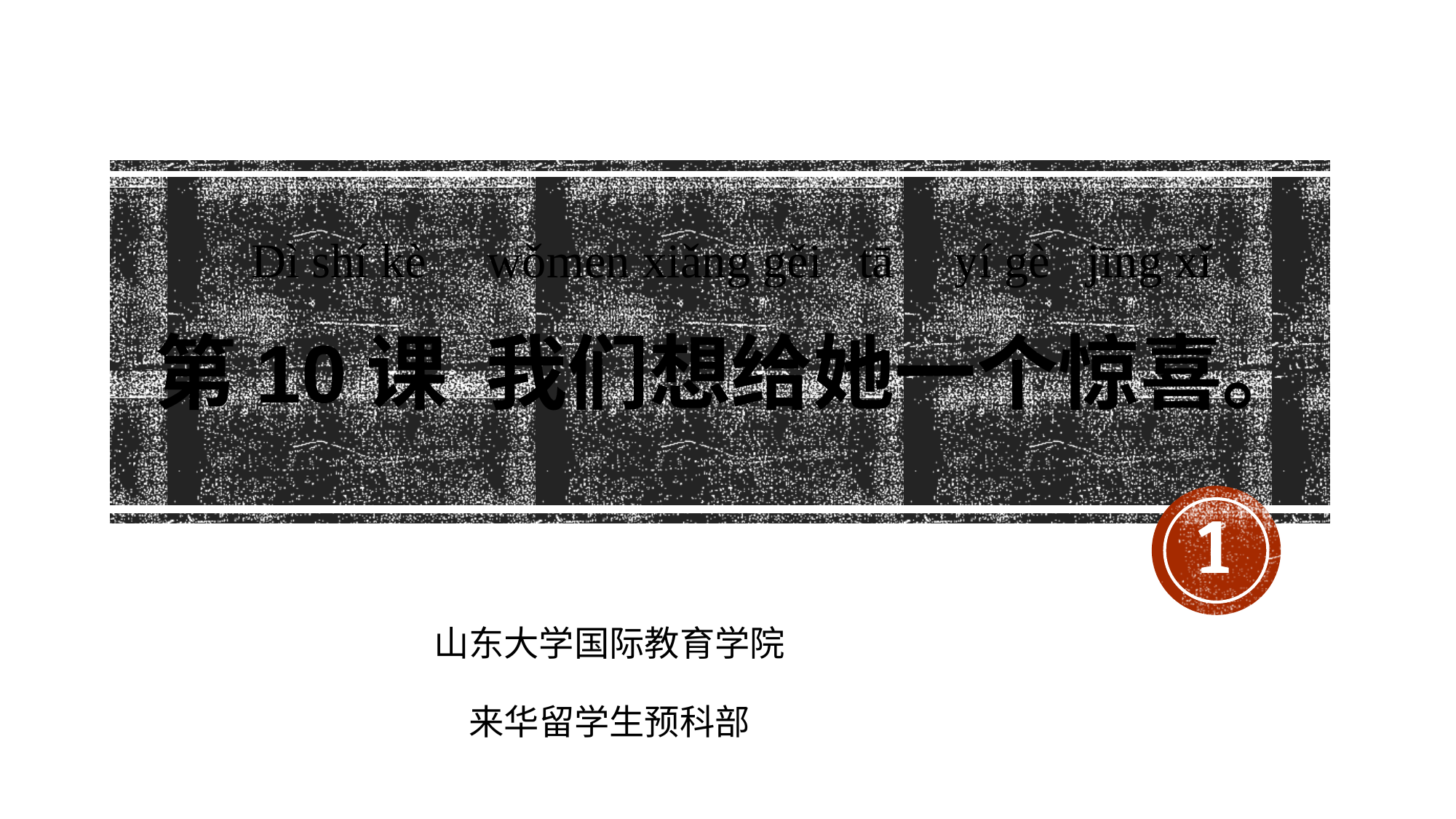

Dì shí kè     wǒmen xiǎng gěi   tā     yí gè   jīng xǐ
# 第10课  我们想给她一个惊喜。
1
山东大学国际教育学院
来华留学生预科部